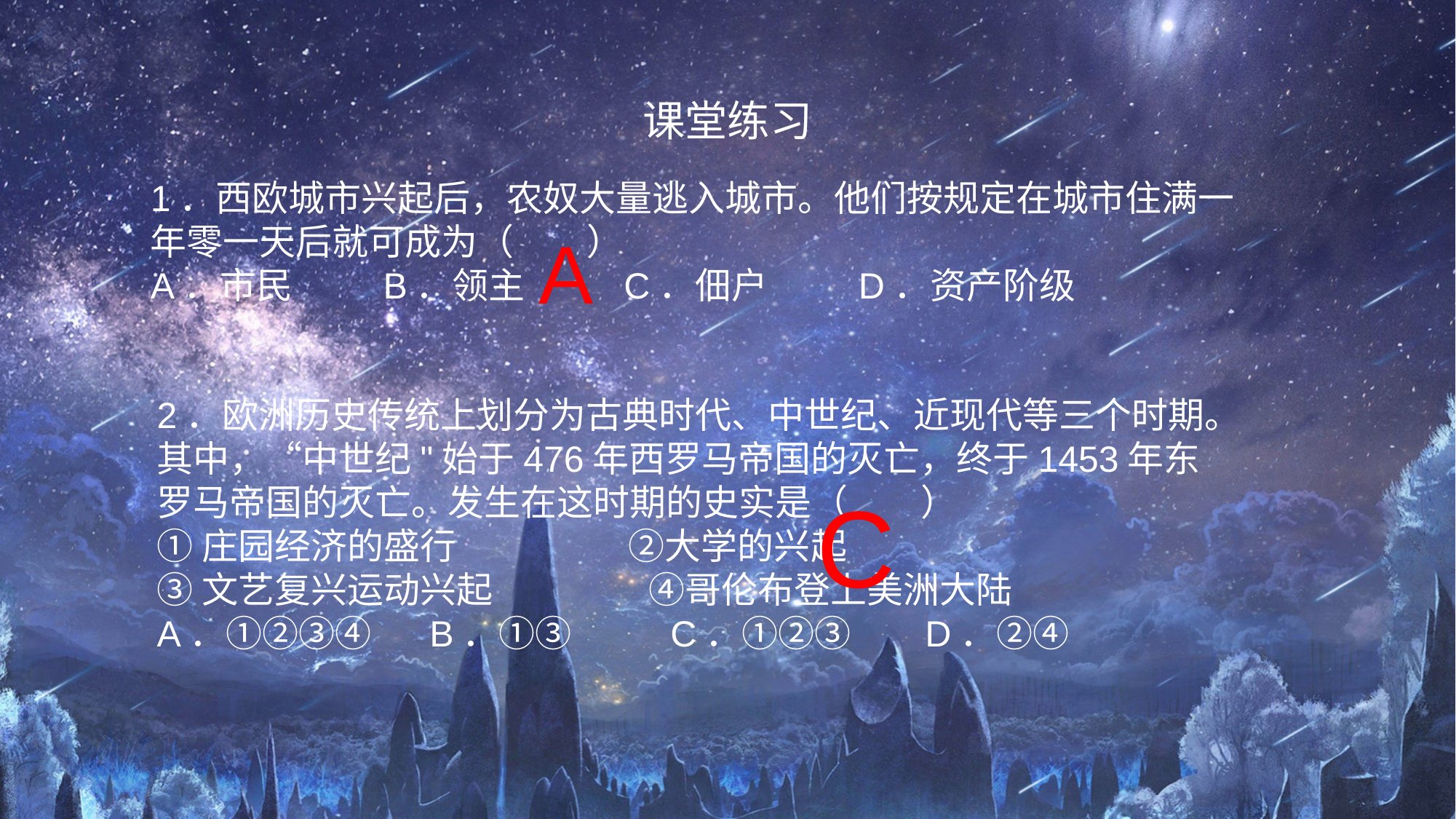

# 课堂练习
1．西欧城市兴起后，农奴大量逃入城市。他们按规定在城市住满一年零一天后就可成为（　　）
A．市民          B．领主           C．佃户          D．资产阶级
A
2．欧洲历史传统上划分为古典时代、中世纪、近现代等三个时期。其中，“中世纪"始于476年西罗马帝国的灭亡，终于1453年东罗马帝国的灭亡。发生在这时期的史实是（　　）
①庄园经济的盛行                     ②大学的兴起
③文艺复兴运动兴起                   ④哥伦布登上美洲大陆
A．①②③④      B．①③           C．①②③        D．②④
C